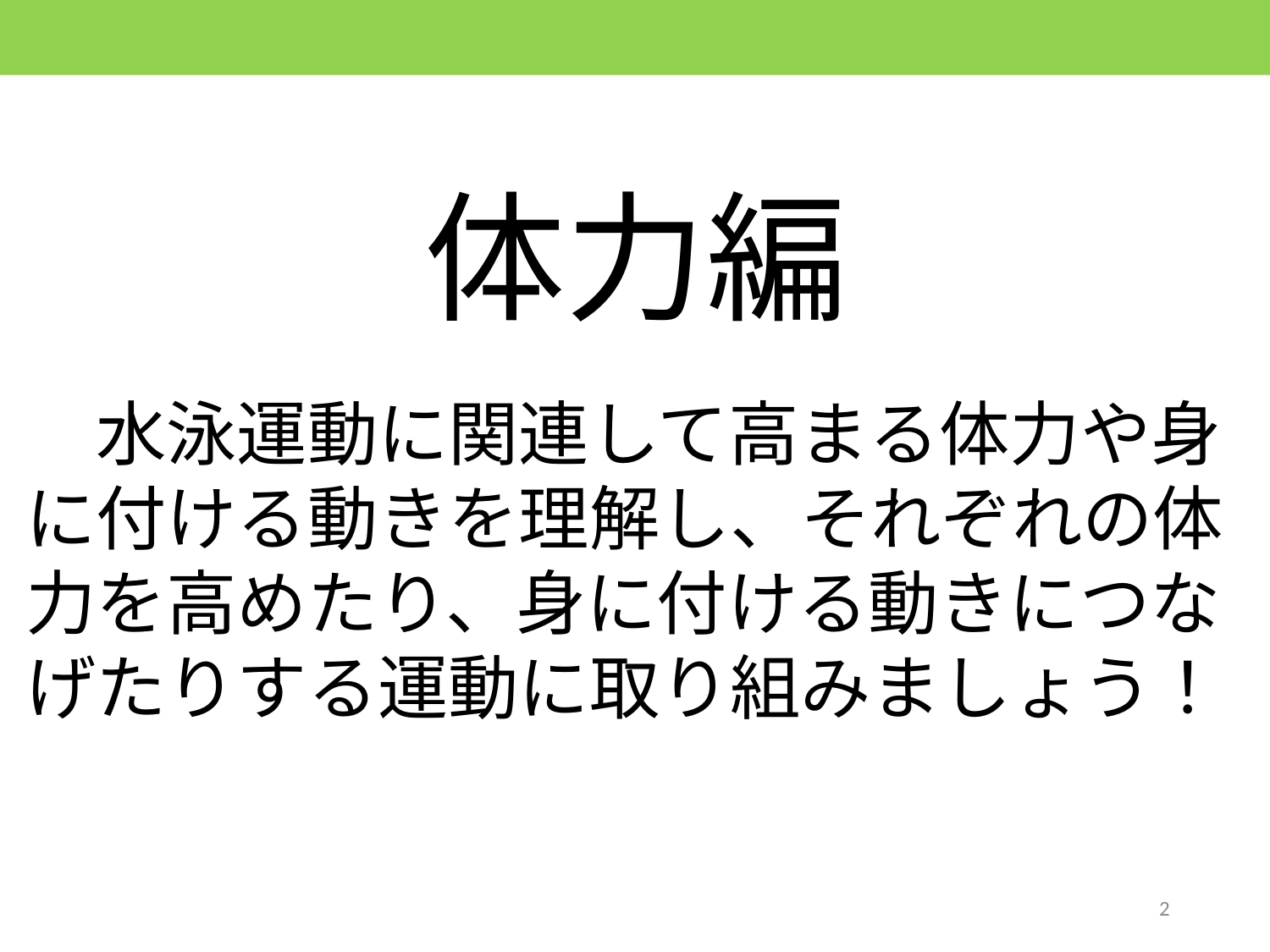

体力編

　水泳運動に関連して高まる体力や身に付ける動きを理解し、それぞれの体力を高めたり、身に付ける動きにつなげたりする運動に取り組みましょう！

2